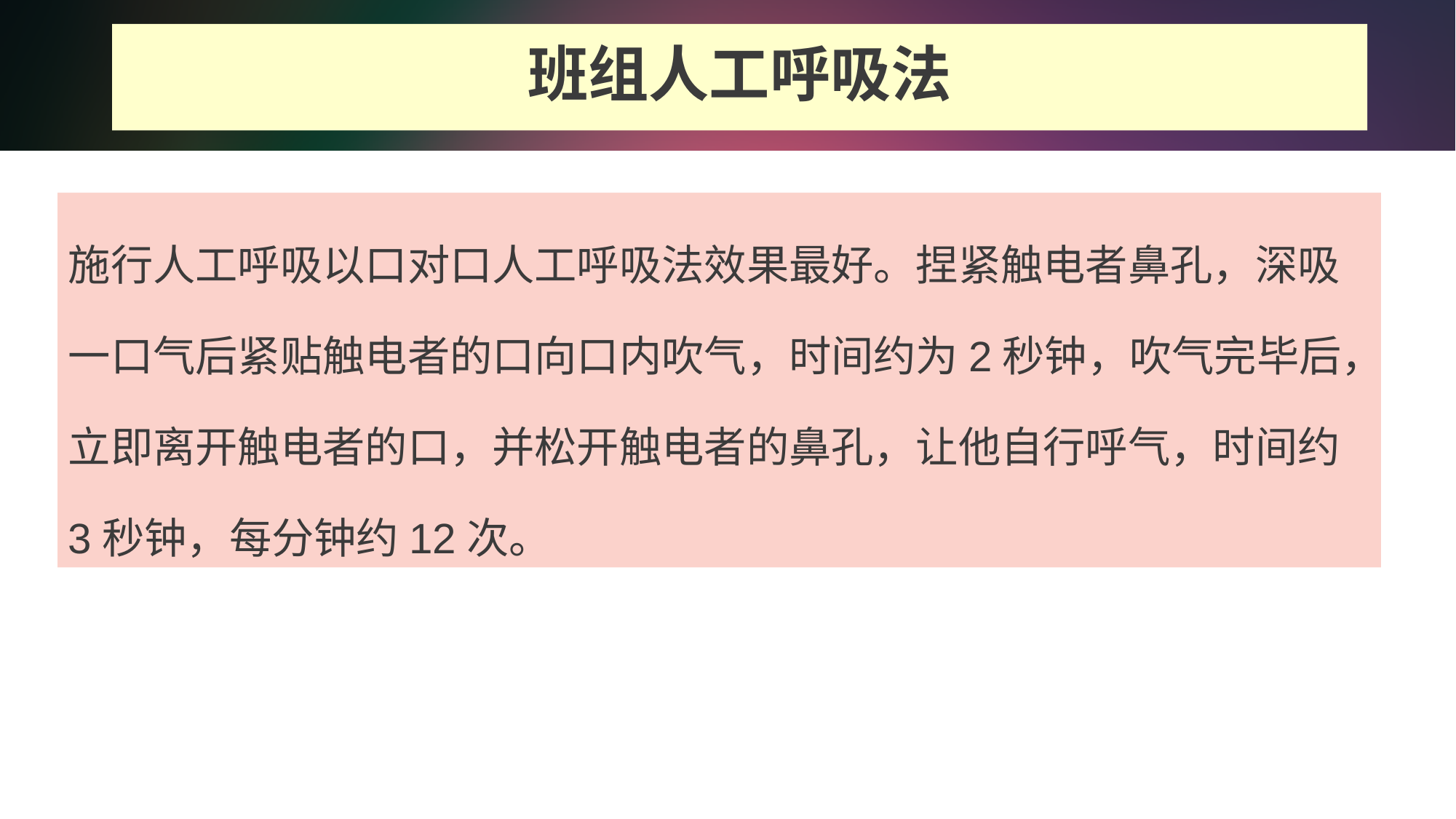

班组人工呼吸法
人工呼吸法
施行人工呼吸以口对口人工呼吸法效果最好。捏紧触电者鼻孔，深吸一口气后紧贴触电者的口向口内吹气，时间约为2秒钟，吹气完毕后，立即离开触电者的口，并松开触电者的鼻孔，让他自行呼气，时间约3秒钟，每分钟约12次。